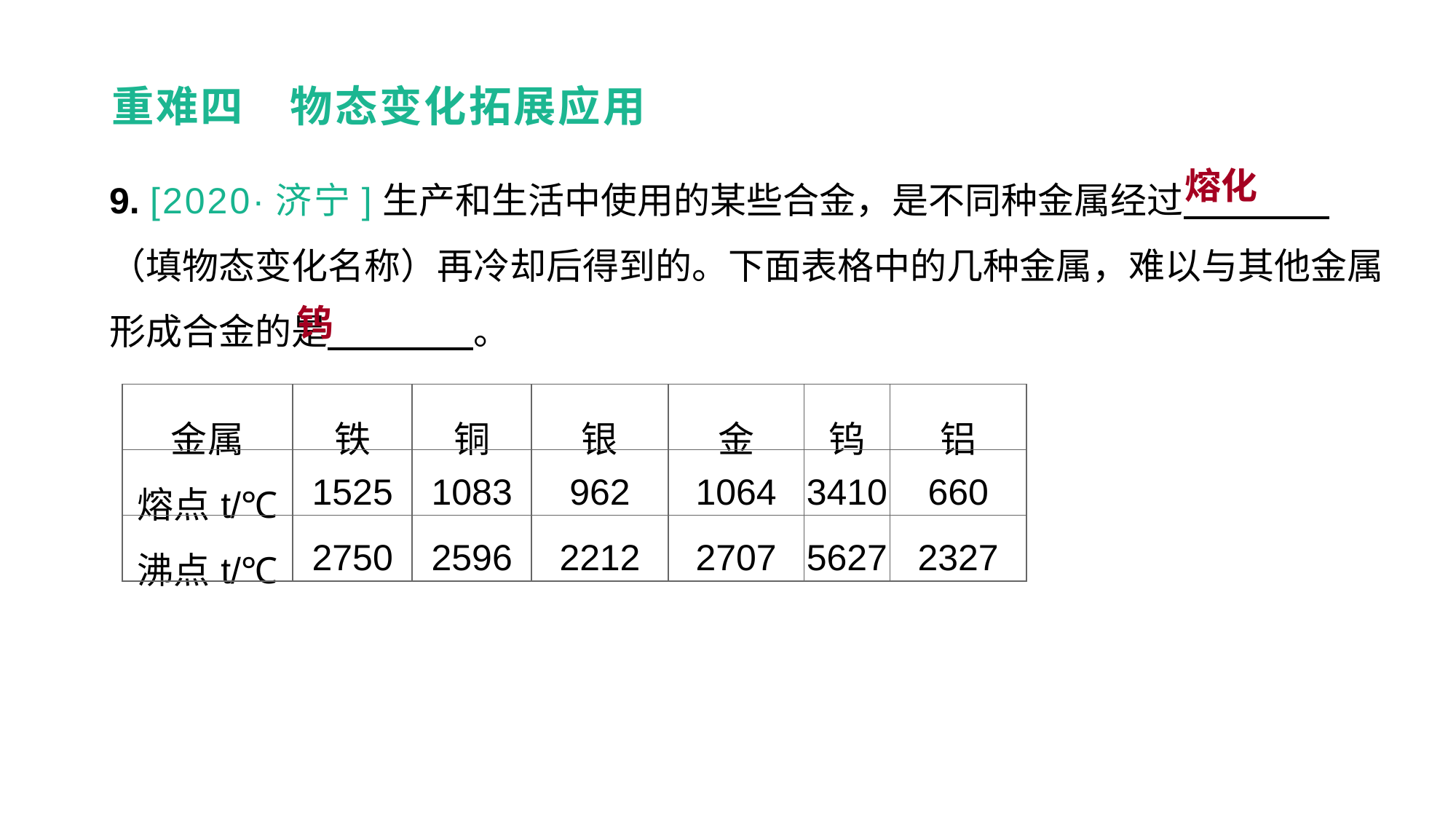

重难四　物态变化拓展应用
熔化
9. [2020·济宁]生产和生活中使用的某些合金，是不同种金属经过　　　　（填物态变化名称）再冷却后得到的。下面表格中的几种金属，难以与其他金属形成合金的是　　　　。
重难突破 能力提升
钨
| 金属 | 铁 | 铜 | 银 | 金 | 钨 | 铝 |
| --- | --- | --- | --- | --- | --- | --- |
| 熔点t/℃ | 1525 | 1083 | 962 | 1064 | 3410 | 660 |
| 沸点t/℃ | 2750 | 2596 | 2212 | 2707 | 5627 | 2327 |